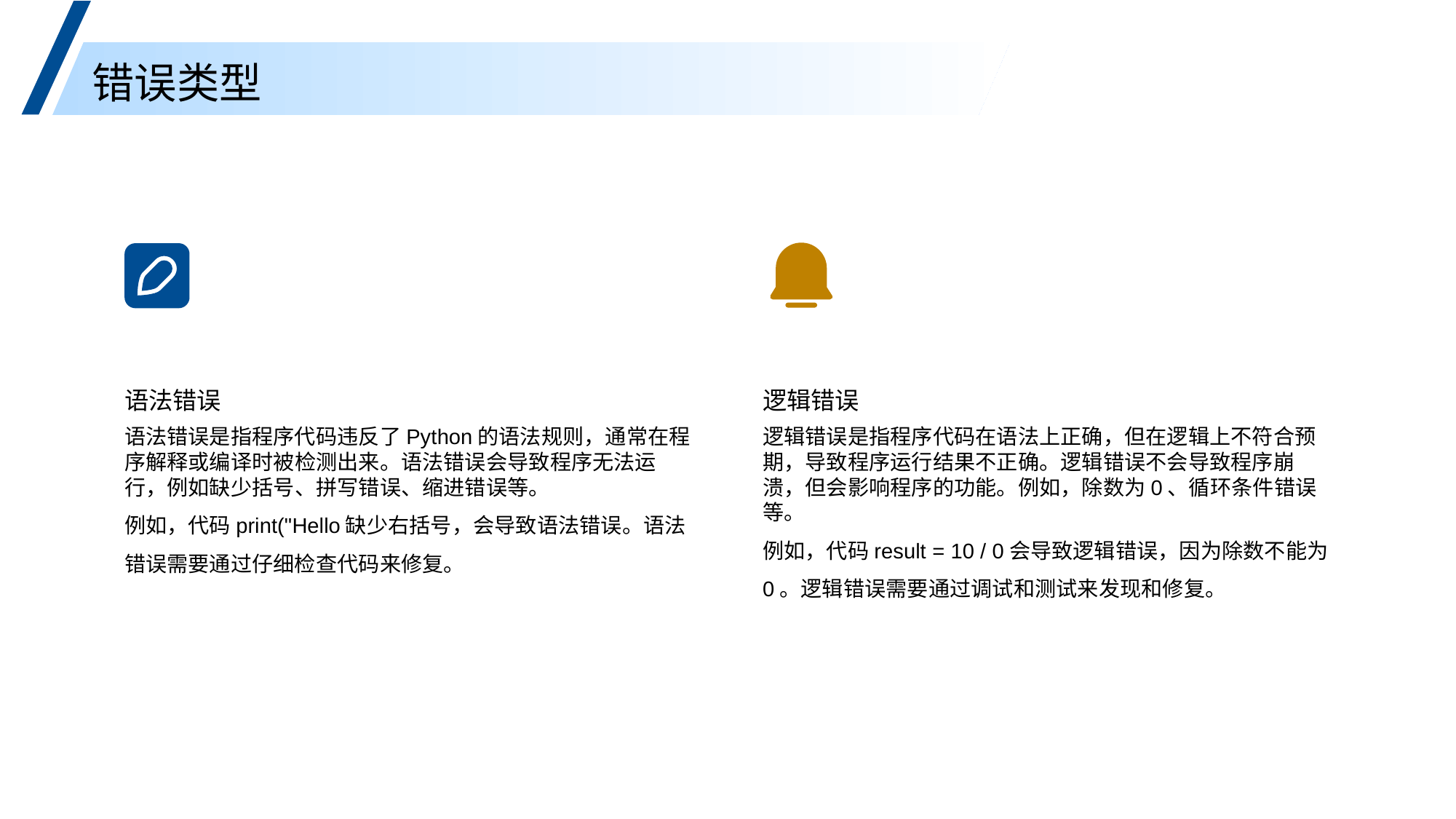

错误类型

语法错误
逻辑错误
语法错误是指程序代码违反了Python的语法规则，通常在程序解释或编译时被检测出来。语法错误会导致程序无法运行，例如缺少括号、拼写错误、缩进错误等。
例如，代码print("Hello缺少右括号，会导致语法错误。语法错误需要通过仔细检查代码来修复。
逻辑错误是指程序代码在语法上正确，但在逻辑上不符合预期，导致程序运行结果不正确。逻辑错误不会导致程序崩溃，但会影响程序的功能。例如，除数为0、循环条件错误等。
例如，代码result = 10 / 0会导致逻辑错误，因为除数不能为0。逻辑错误需要通过调试和测试来发现和修复。